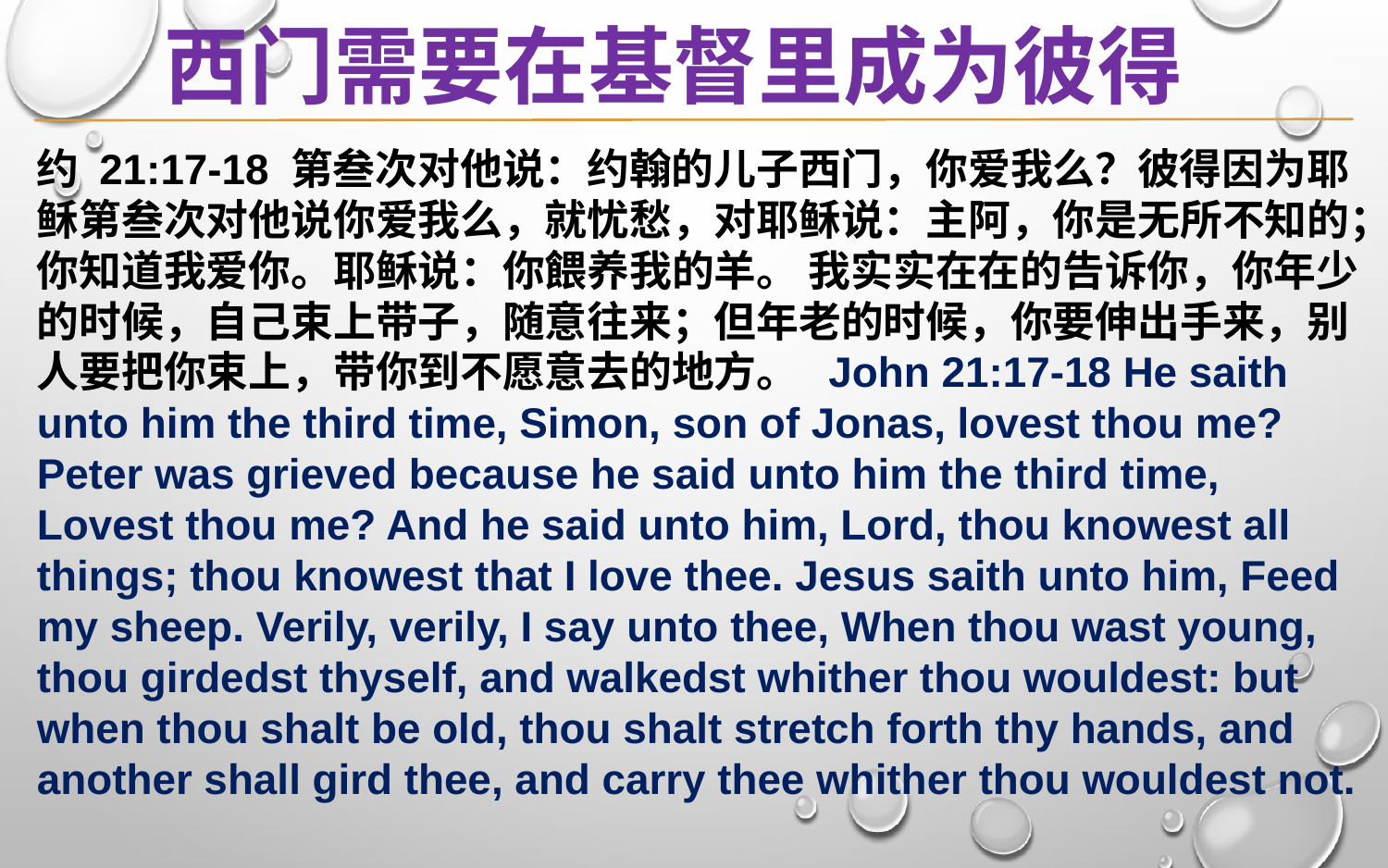

西门需要在基督里成为彼得
约 21:17-18 第叁次对他说：约翰的儿子西门，你爱我么？彼得因为耶稣第叁次对他说你爱我么，就忧愁，对耶稣说：主阿，你是无所不知的；你知道我爱你。耶稣说：你餵养我的羊。 我实实在在的告诉你，你年少的时候，自己束上带子，随意往来；但年老的时候，你要伸出手来，别人要把你束上，带你到不愿意去的地方。  John 21:17-18 He saith unto him the third time, Simon, son of Jonas, lovest thou me? Peter was grieved because he said unto him the third time, Lovest thou me? And he said unto him, Lord, thou knowest all things; thou knowest that I love thee. Jesus saith unto him, Feed my sheep. Verily, verily, I say unto thee, When thou wast young, thou girdedst thyself, and walkedst whither thou wouldest: but when thou shalt be old, thou shalt stretch forth thy hands, and another shall gird thee, and carry thee whither thou wouldest not.